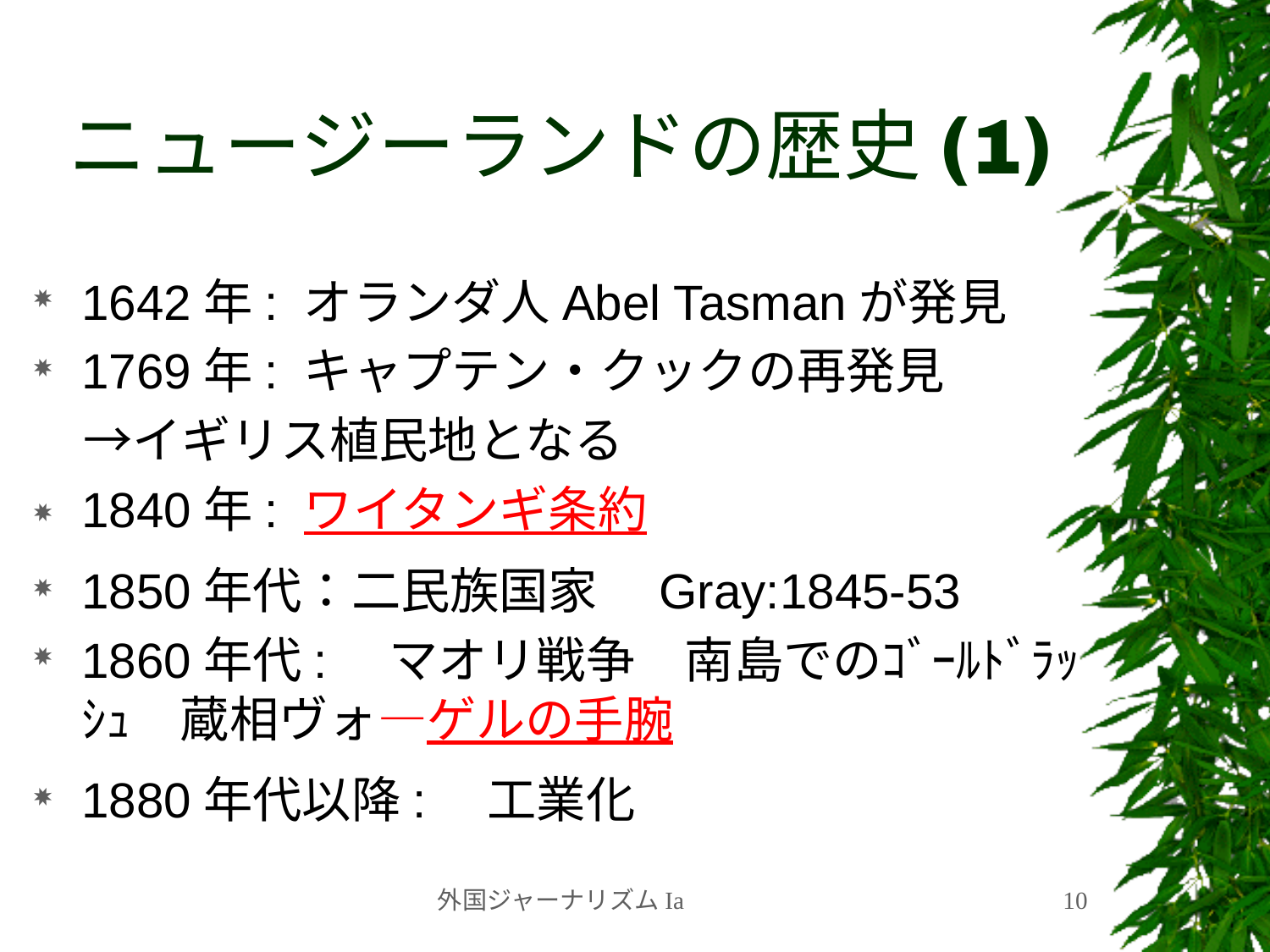

# ニュージーランドの歴史(1)
1642年: オランダ人Abel Tasmanが発見
1769年: キャプテン・クックの再発見
　→イギリス植民地となる
1840年: ワイタンギ条約
1850年代：二民族国家　Gray:1845-53
1860年代:　マオリ戦争　南島でのｺﾞｰﾙﾄﾞﾗｯｼｭ　蔵相ヴォ―ゲルの手腕
1880年代以降:　工業化
外国ジャーナリズムIa
10